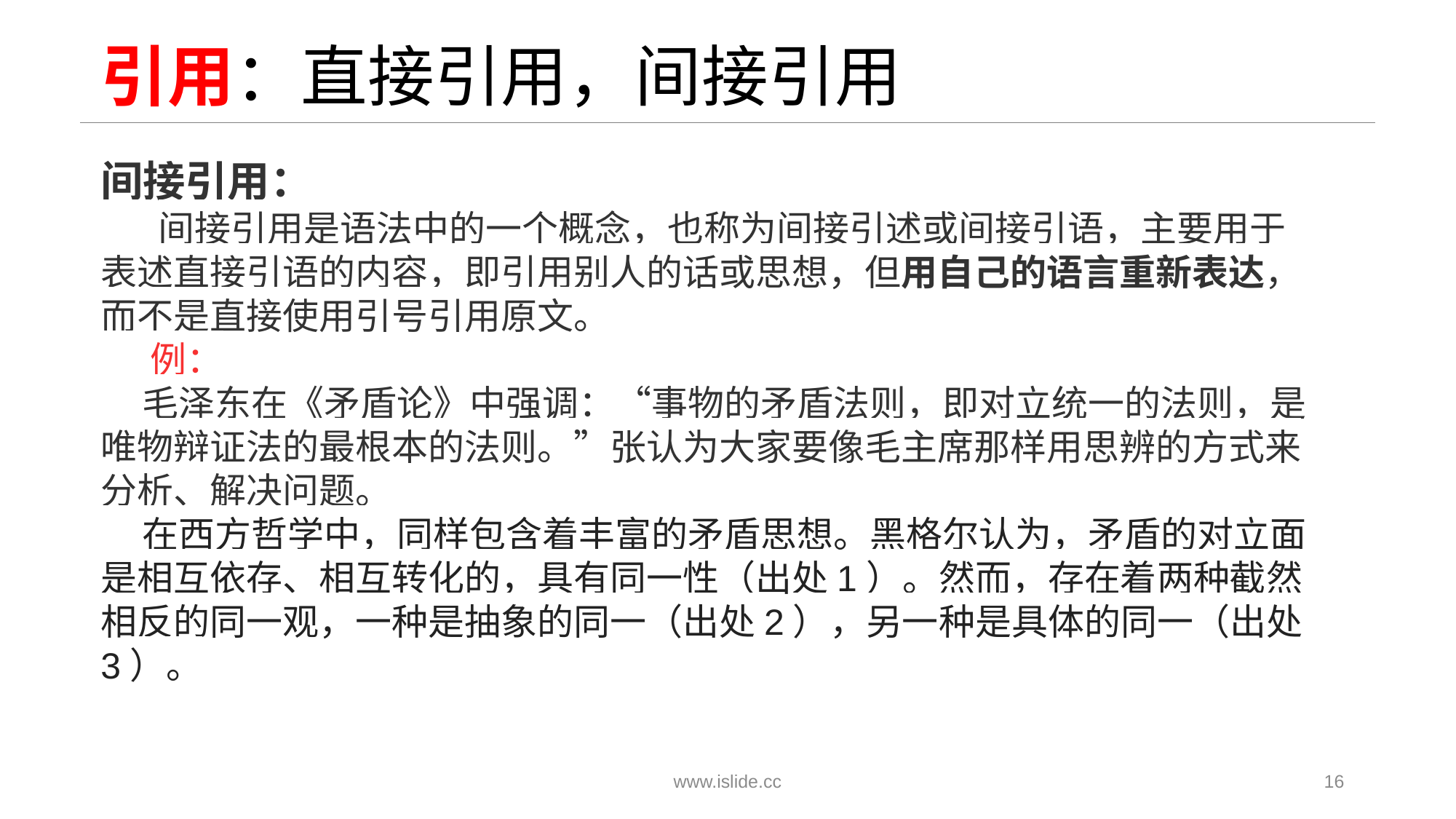

# 引用：直接引用，间接引用
间接引用：
      间接引用是语法中的一个概念，也称为间接引述或间接引语，主要用于表述直接引语的内容，即引用别人的话或思想，但用自己的语言重新表达，而不是直接使用引号引用原文。
     例：
    毛泽东在《矛盾论》中强调：“事物的矛盾法则，即对立统一的法则，是唯物辩证法的最根本的法则。”张认为大家要像毛主席那样用思辨的方式来分析、解决问题。
    在西方哲学中，同样包含着丰富的矛盾思想。黑格尔认为，矛盾的对立面是相互依存、相互转化的，具有同一性（出处1）。然而，存在着两种截然相反的同一观，一种是抽象的同一（出处2），另一种是具体的同一（出处3）。
www.islide.cc
16